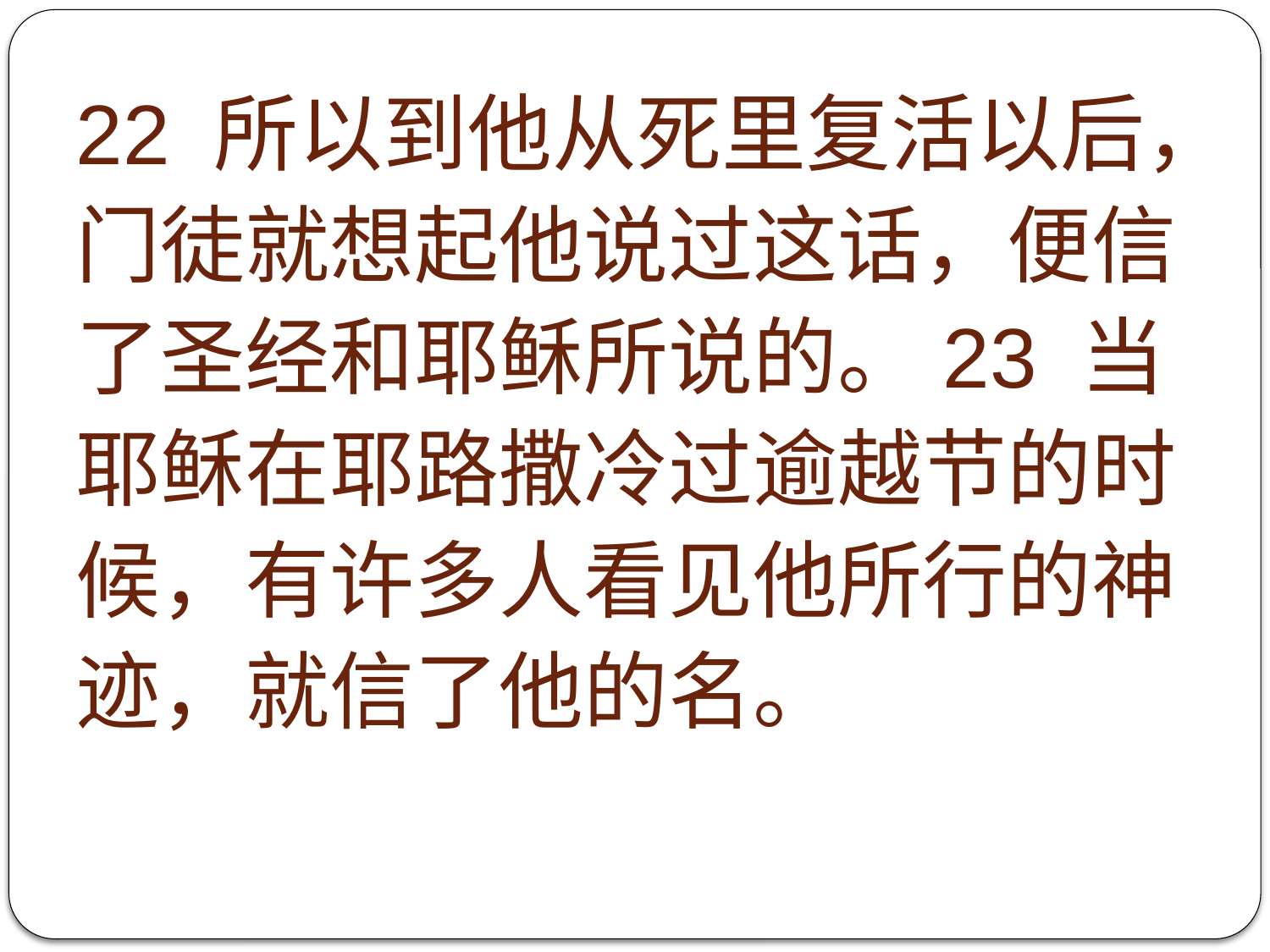

22 所以到他从死里复活以后，门徒就想起他说过这话，便信了圣经和耶稣所说的。23 当耶稣在耶路撒冷过逾越节的时候，有许多人看见他所行的神迹，就信了他的名。